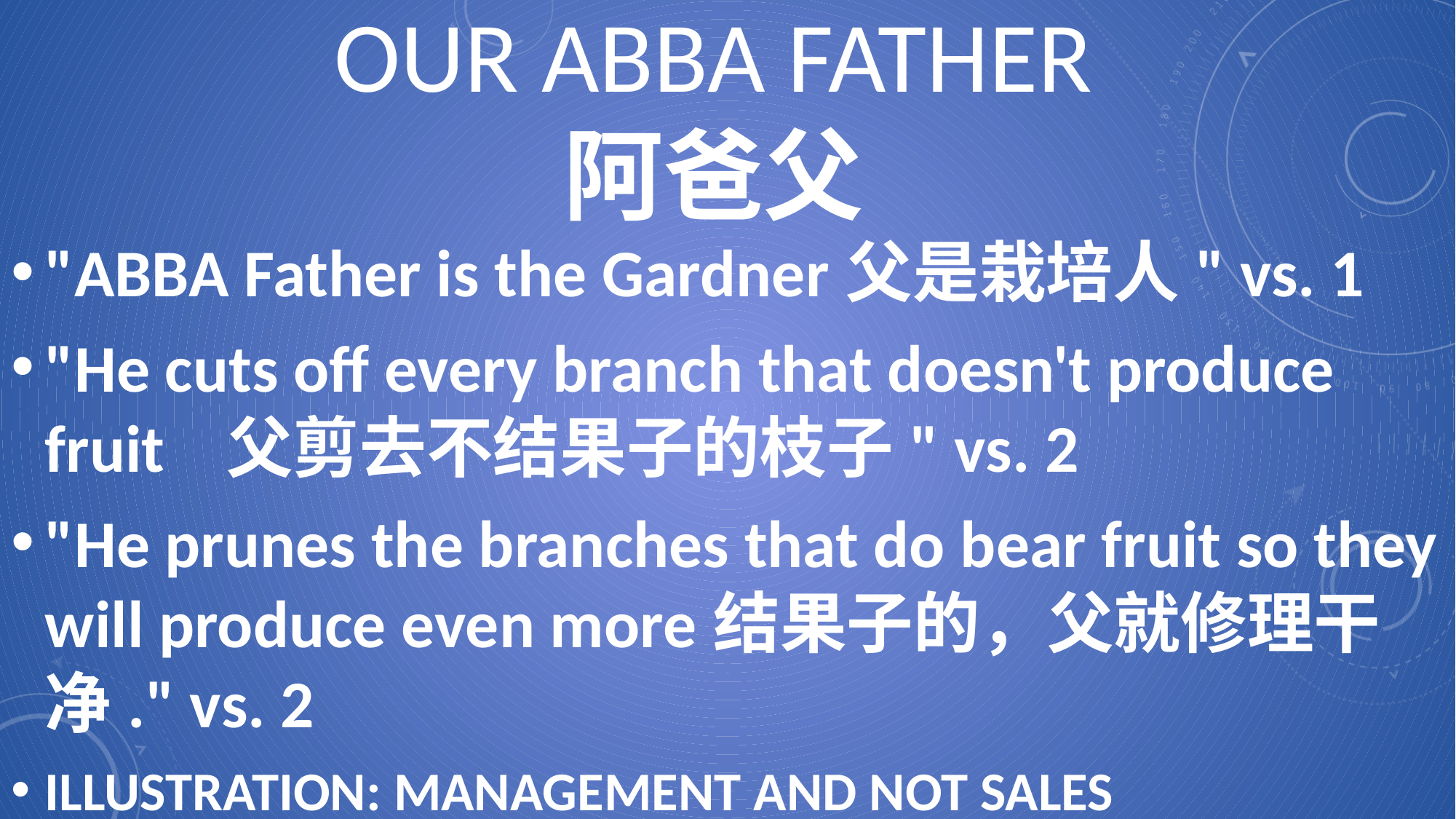

# OUR ABBA FATHER 阿爸父
"ABBA Father is the Gardner父是栽培人" vs. 1
"He cuts off every branch that doesn't produce fruit   父剪去不结果子的枝子" vs. 2
"He prunes the branches that do bear fruit so they will produce even more结果子的，父就修理干净." vs. 2
ILLUSTRATION: MANAGEMENT AND NOT SALES